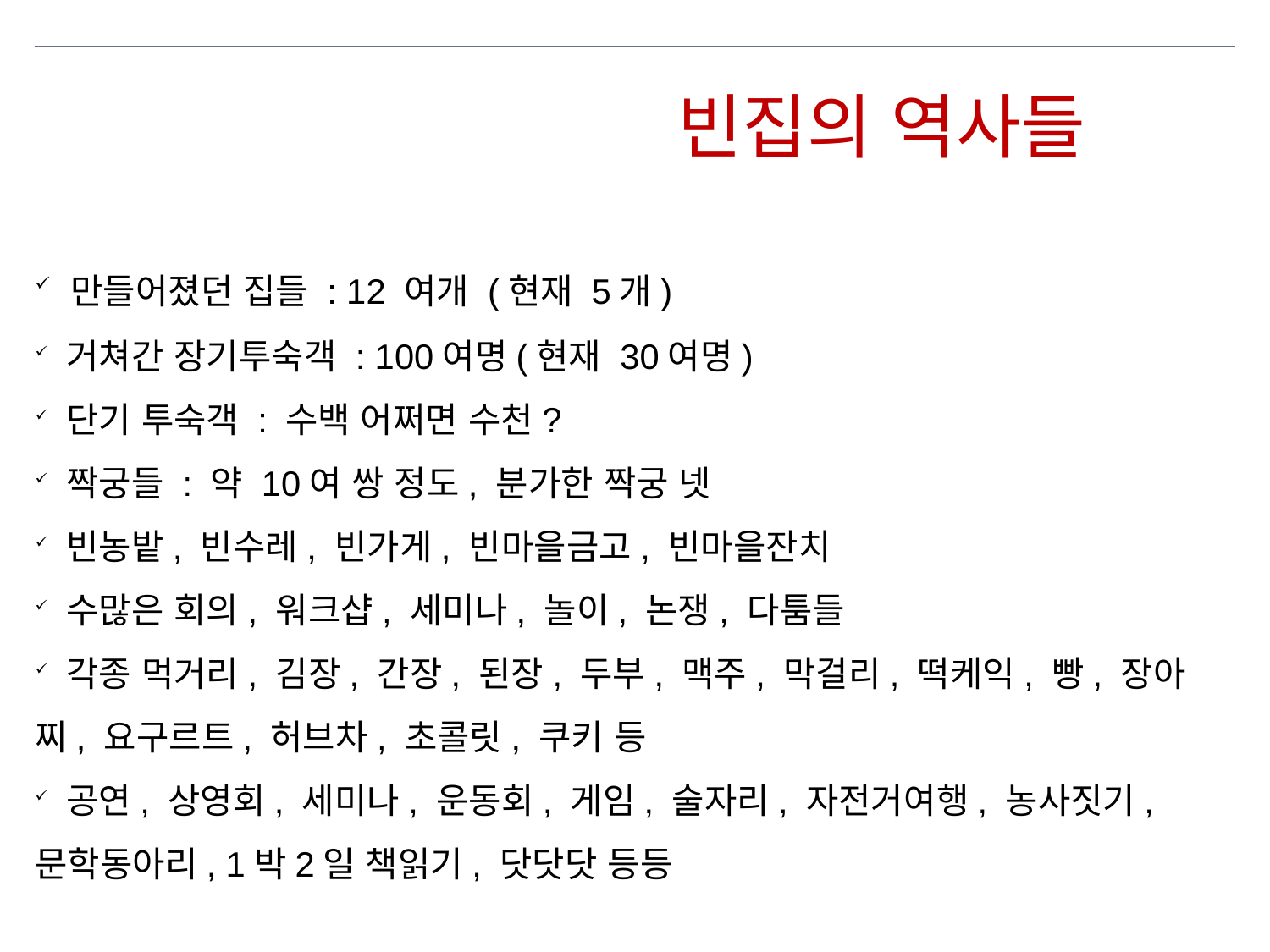

빈집의 역사들
 만들어졌던 집들 : 12 여개 (현재 5개)
 거쳐간 장기투숙객 : 100여명(현재 30여명)
 단기 투숙객 : 수백 어쩌면 수천?
 짝궁들 : 약 10여 쌍 정도, 분가한 짝궁 넷
 빈농밭, 빈수레, 빈가게, 빈마을금고, 빈마을잔치
 수많은 회의, 워크샵, 세미나, 놀이, 논쟁, 다툼들
 각종 먹거리, 김장, 간장, 된장, 두부, 맥주, 막걸리, 떡케익, 빵, 장아찌, 요구르트, 허브차, 초콜릿, 쿠키 등
 공연, 상영회, 세미나, 운동회, 게임, 술자리, 자전거여행, 농사짓기, 문학동아리, 1박2일 책읽기, 닷닷닷 등등